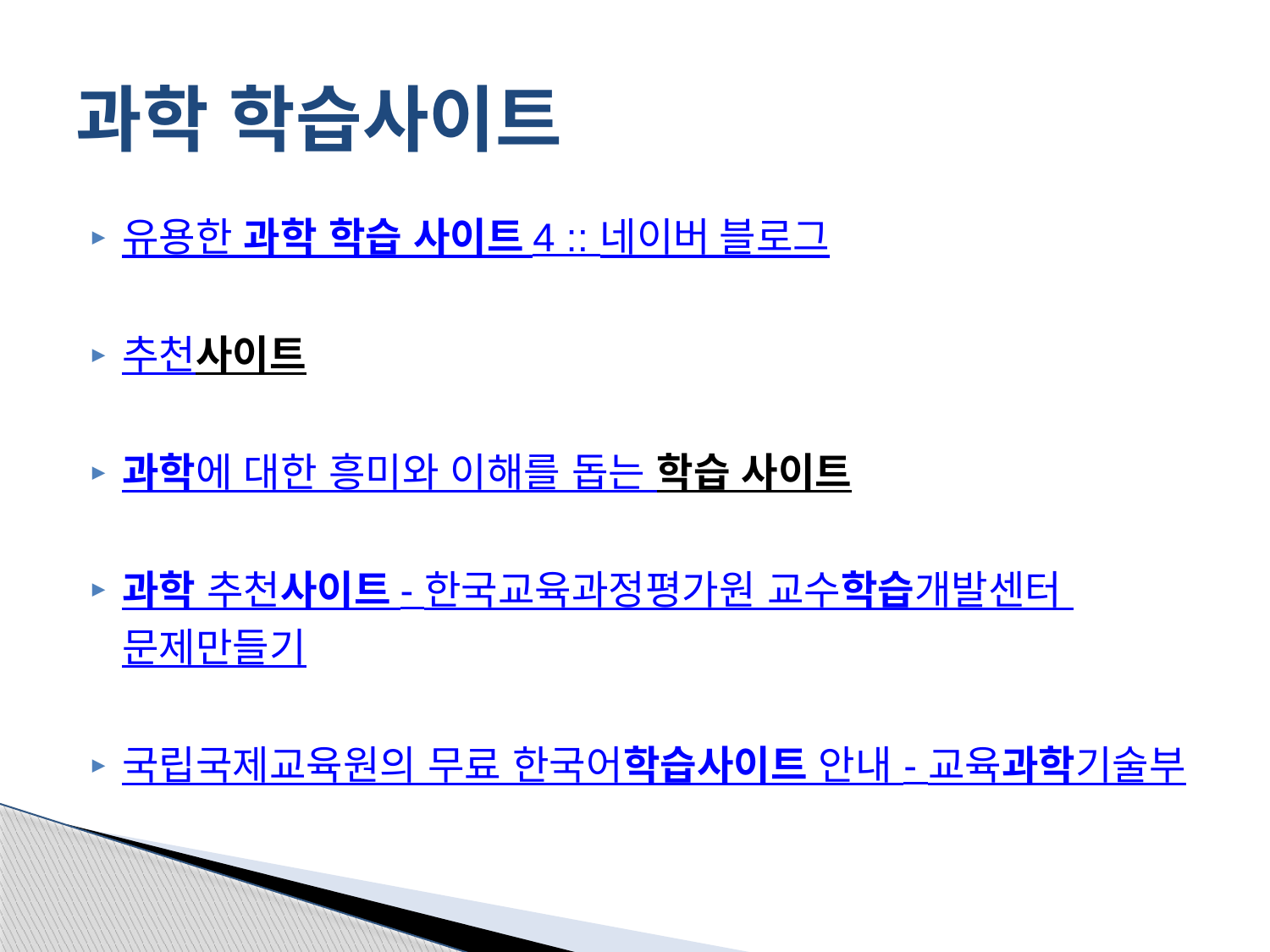

# 과학 학습사이트
유용한 과학 학습 사이트 4 :: 네이버 블로그

추천사이트

과학에 대한 흥미와 이해를 돕는 학습 사이트

과학 추천사이트 - 한국교육과정평가원 교수학습개발센터 문제만들기

국립국제교육원의 무료 한국어학습사이트 안내 - 교육과학기술부